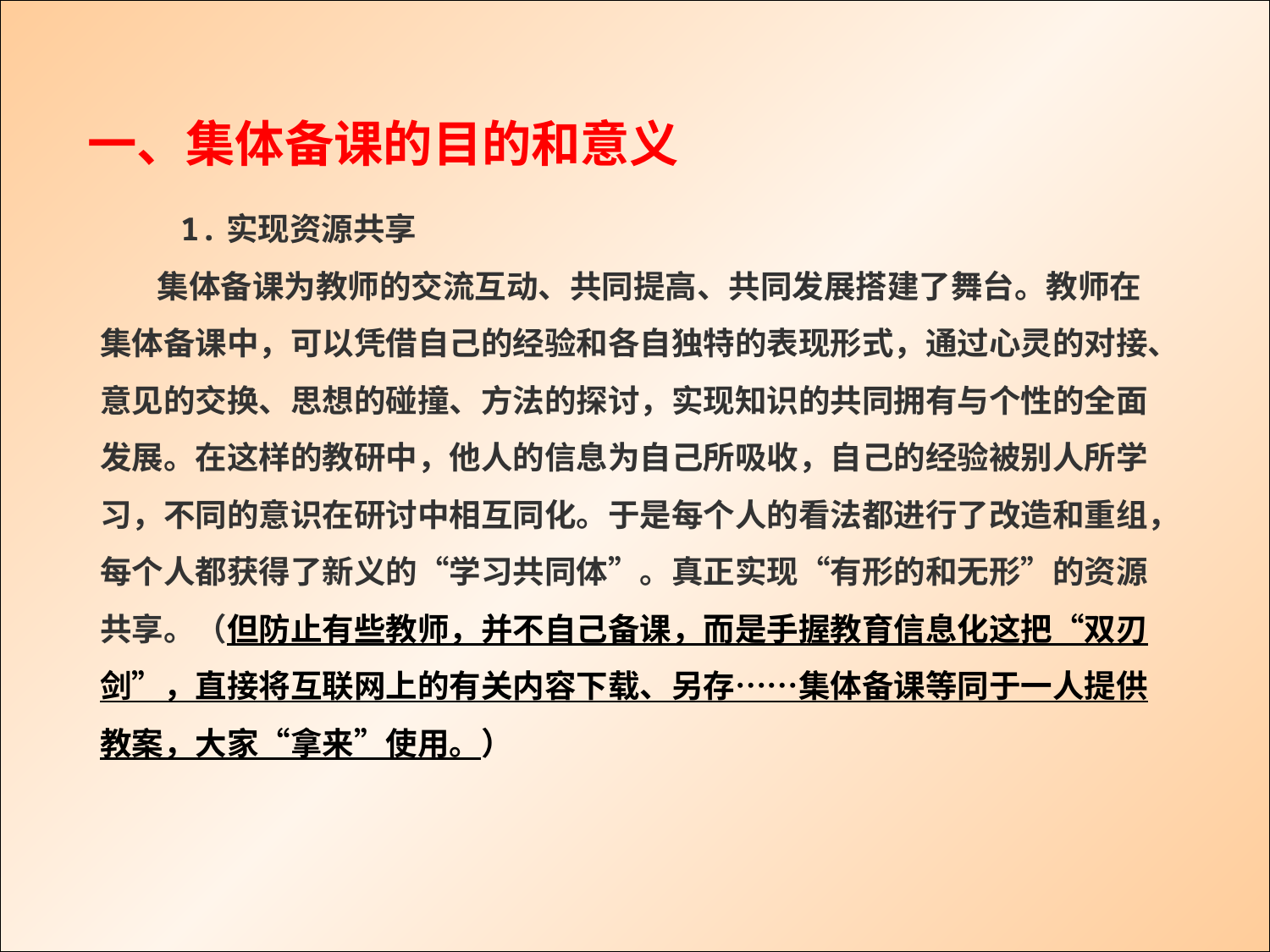

一、集体备课的目的和意义
  1.实现资源共享
 集体备课为教师的交流互动、共同提高、共同发展搭建了舞台。教师在集体备课中，可以凭借自己的经验和各自独特的表现形式，通过心灵的对接、意见的交换、思想的碰撞、方法的探讨，实现知识的共同拥有与个性的全面发展。在这样的教研中，他人的信息为自己所吸收，自己的经验被别人所学习，不同的意识在研讨中相互同化。于是每个人的看法都进行了改造和重组，每个人都获得了新义的“学习共同体”。真正实现“有形的和无形”的资源共享。（但防止有些教师，并不自己备课，而是手握教育信息化这把“双刃剑”，直接将互联网上的有关内容下载、另存……集体备课等同于一人提供教案，大家“拿来”使用。）